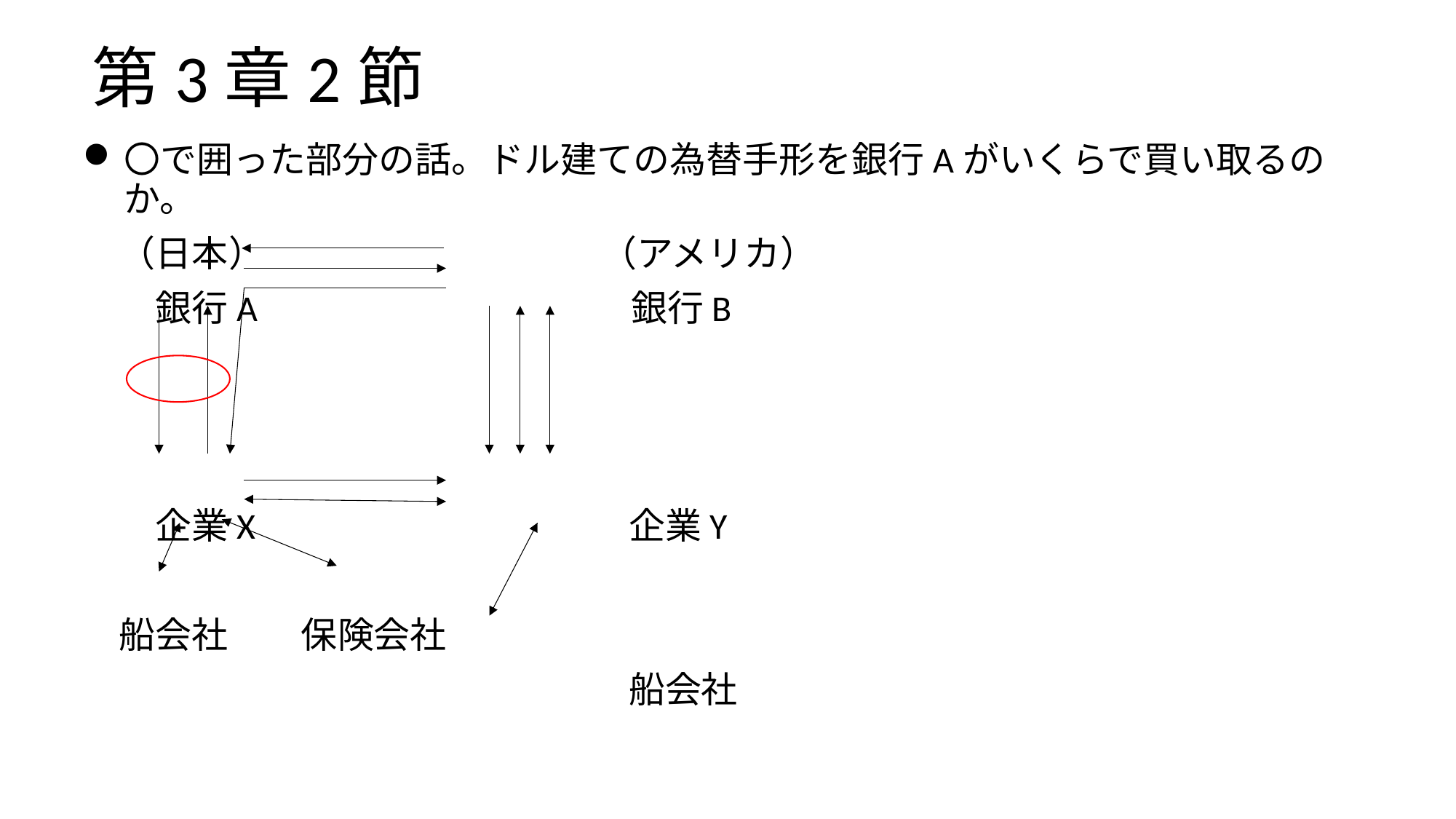

# 第3章2節
〇で囲った部分の話。ドル建ての為替手形を銀行Aがいくらで買い取るのか。
　（日本）　　　　　　　　　 （アメリカ）
　　銀行A　　　　　　　　　　銀行B

　　企業X　　　　　　　　　　企業Y

　船会社　　保険会社
　　　　　　　　　　　　　　　船会社